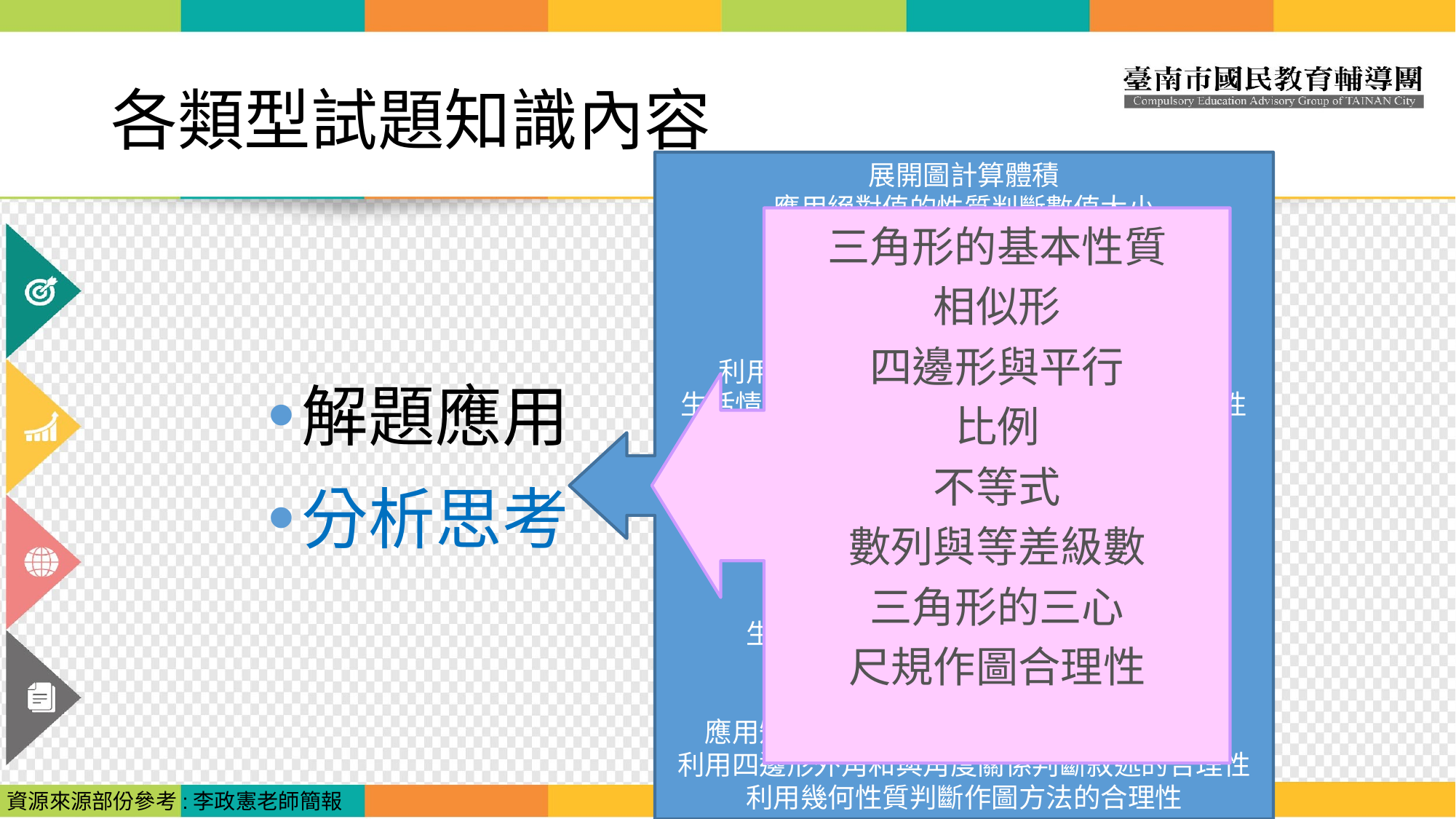

# 各類型試題知識內容
展開圖計算體積
應用絕對值的性質判斷數值大小
由生活情境列一元一次式並求解
應用弦心距解幾何問題
利用幾何性質推論角度關係
利用平行線性質解決幾何問題
利用內心、重心與圓的性質解決幾何問題
生活情境利用等差數列解題;判斷敘述的合理性
生活情境列二元一次方程式並解釋意義
正三角形、對摺、相似形解決幾何問題
畢氏定理、圓與弧長;應用圓弧長求出圓心角
二次函數圖形平移與函數
用平行線段截線性質解題
全等三角形面積比性質
生活情境應用兩數比值概念進行解釋
應用正比與比例性質解題
生活情境一元一次不等式求解
應用矩形的性質解題、應用線對稱性質解題
利用四邊形外角和與角度關係判斷敘述的合理性
利用幾何性質判斷作圖方法的合理性
三角形的基本性質
相似形
四邊形與平行
比例
不等式
數列與等差級數
三角形的三心
尺規作圖合理性

解題應用
分析思考
資源來源部份參考:李政憲老師簡報